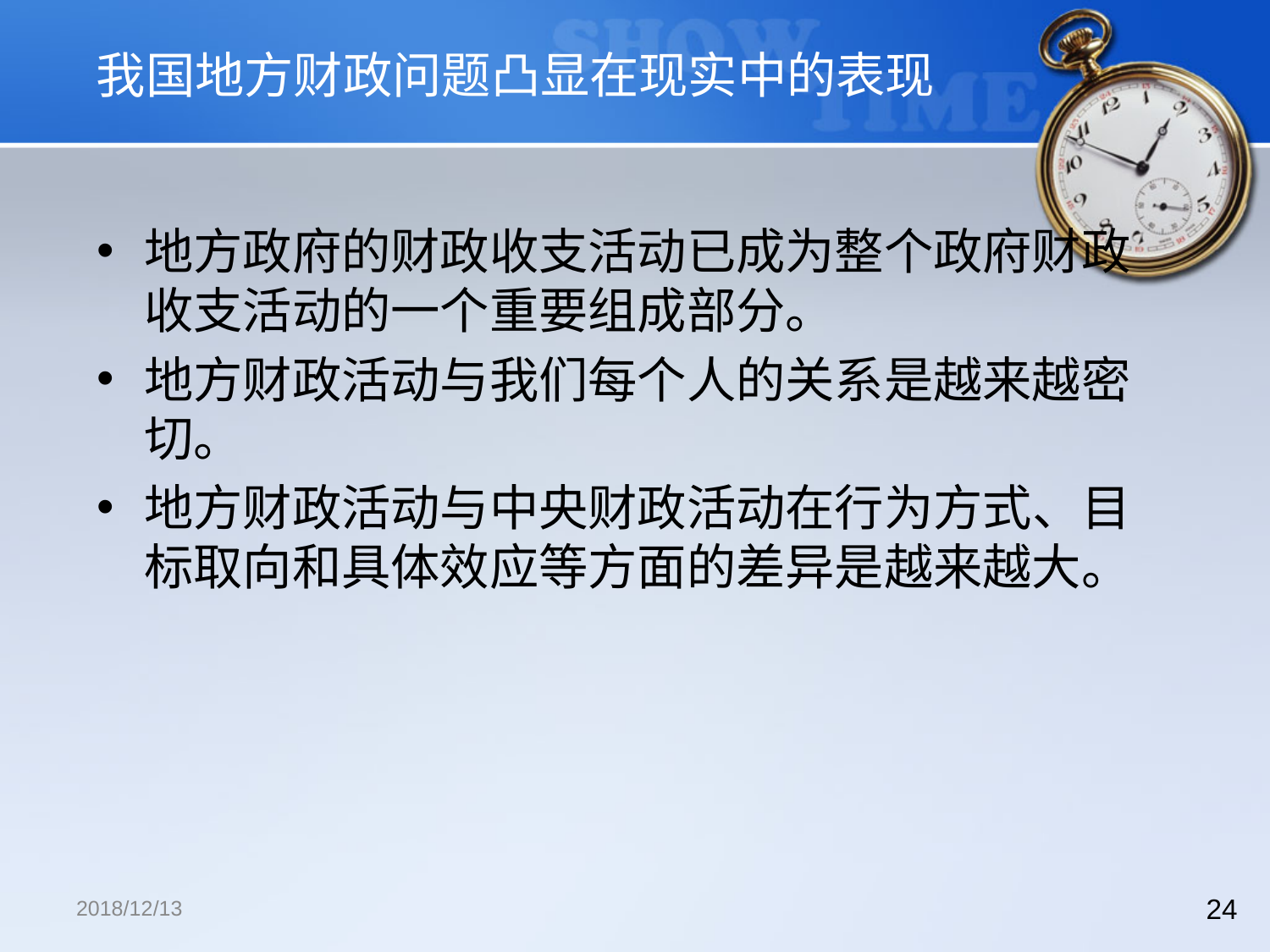

# 我国地方财政问题凸显在现实中的表现
地方政府的财政收支活动已成为整个政府财政收支活动的一个重要组成部分。
地方财政活动与我们每个人的关系是越来越密切。
地方财政活动与中央财政活动在行为方式、目标取向和具体效应等方面的差异是越来越大。
2018/12/13
24